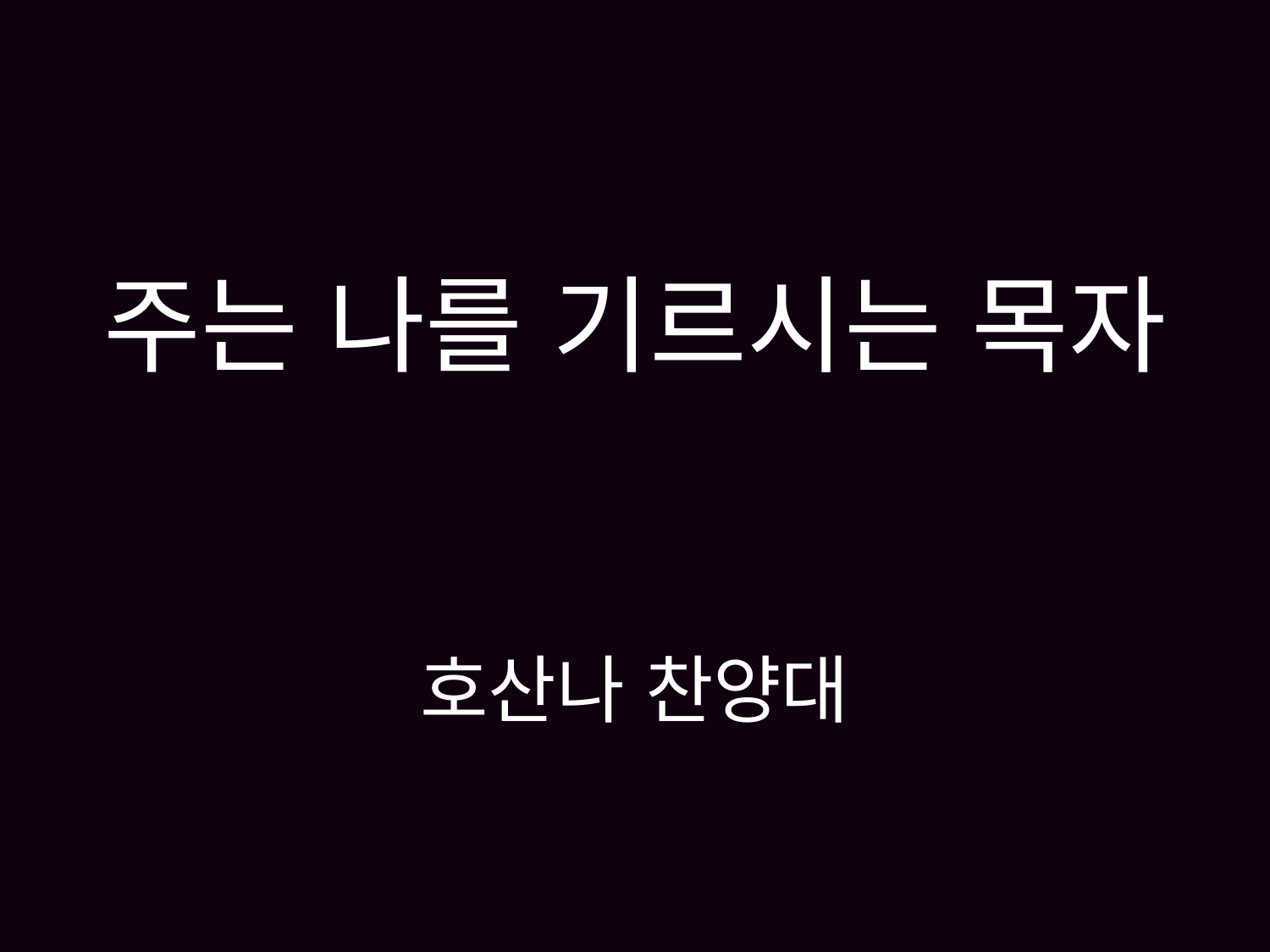

# 주는 나를 기르시는 목자 호산나 찬양대